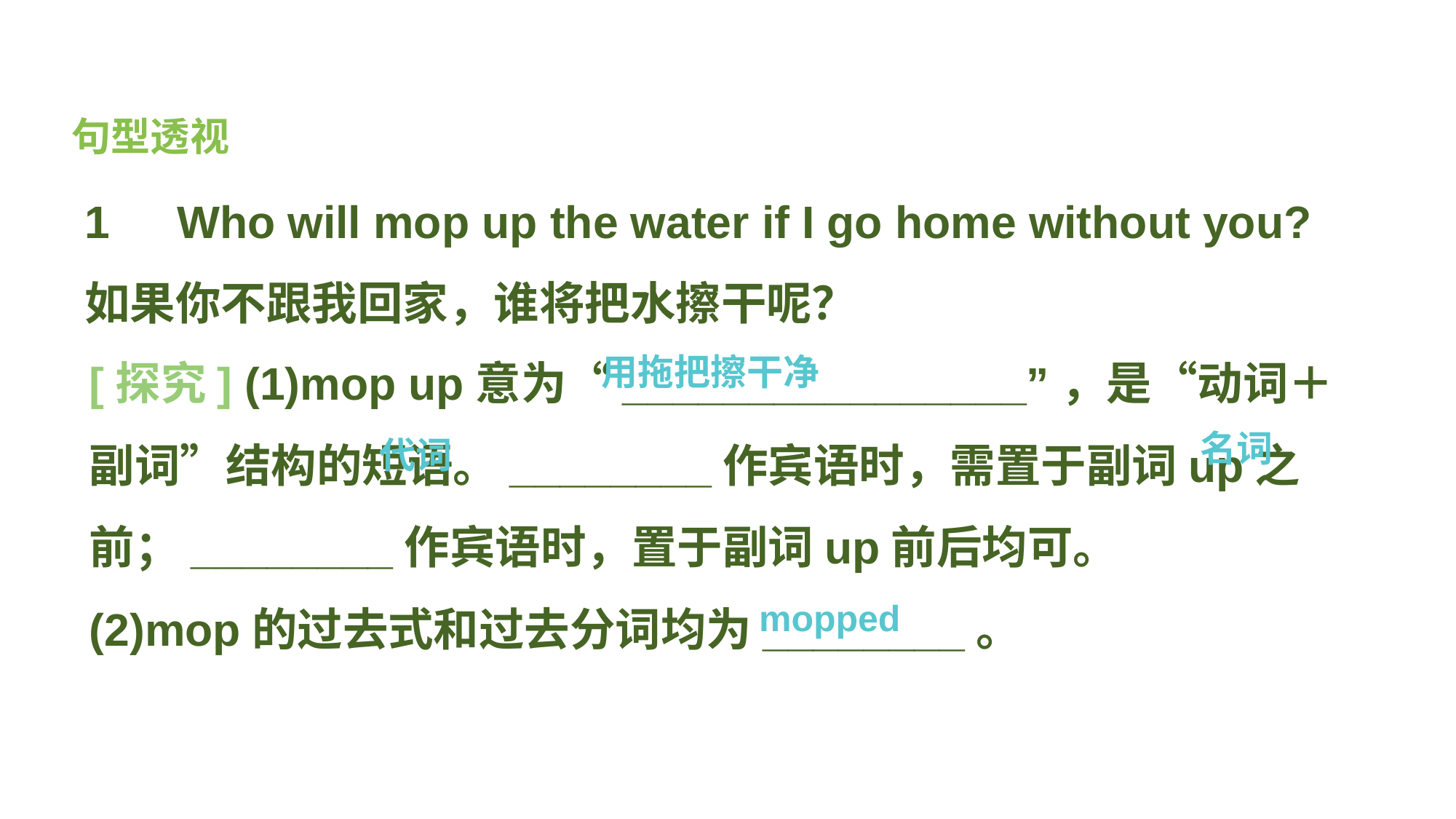

句型透视
1　Who will mop up the water if I go home without you?
如果你不跟我回家，谁将把水擦干呢？
[探究] (1)mop up意为“________________”，是“动词＋副词”结构的短语。________作宾语时，需置于副词up之前；________作宾语时，置于副词up前后均可。
(2)mop的过去式和过去分词均为________。
用拖把擦干净
名词
代词
mopped